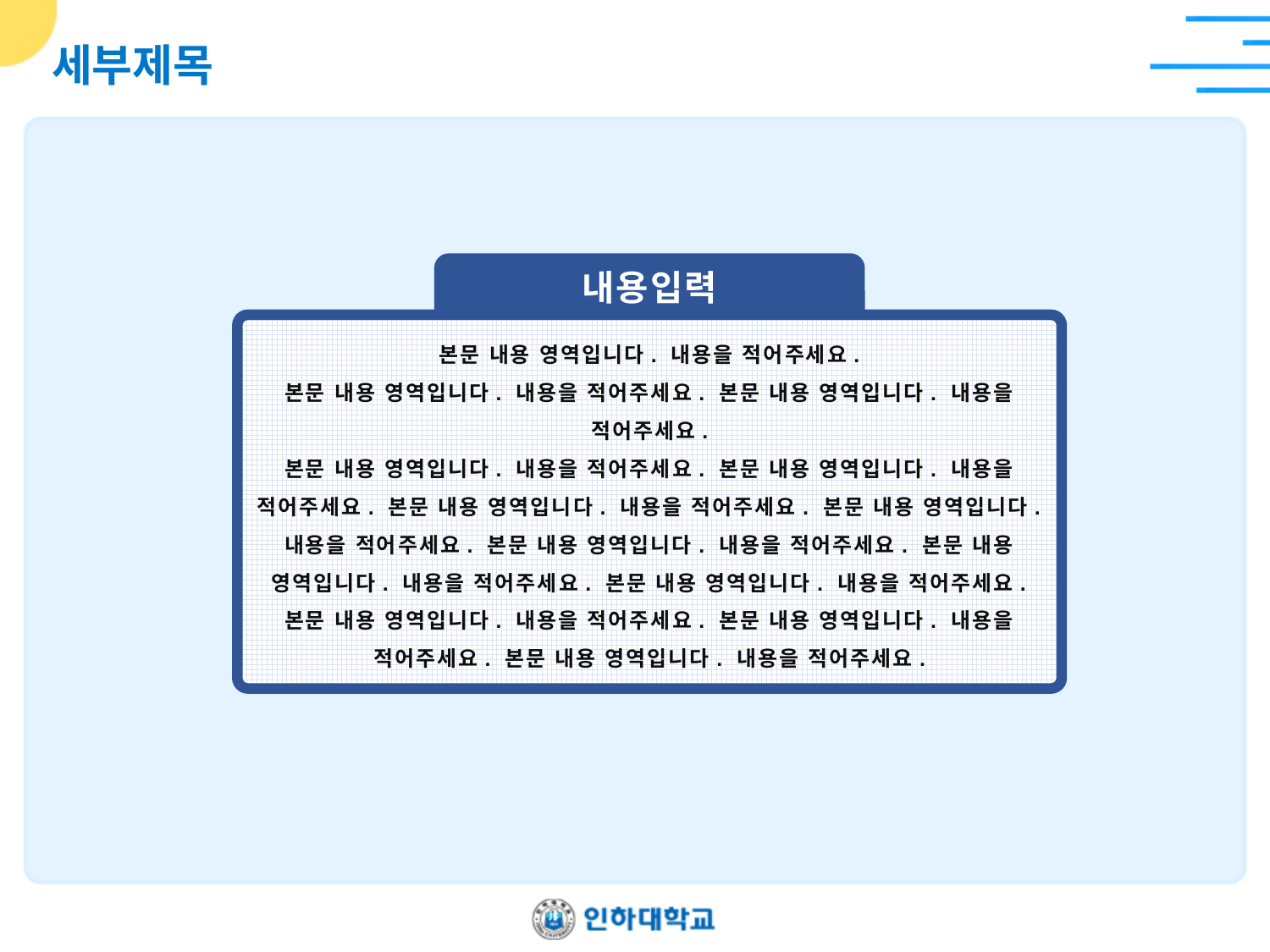

# 세부제목

내용입력

본문 내용 영역입니다. 내용을 적어주세요.
본문 내용 영역입니다. 내용을 적어주세요. 본문 내용 영역입니다. 내용을 적어주세요.
본문 내용 영역입니다. 내용을 적어주세요. 본문 내용 영역입니다. 내용을 적어주세요. 본문 내용 영역입니다. 내용을 적어주세요. 본문 내용 영역입니다. 내용을 적어주세요. 본문 내용 영역입니다. 내용을 적어주세요. 본문 내용 영역입니다. 내용을 적어주세요. 본문 내용 영역입니다. 내용을 적어주세요. 본문 내용 영역입니다. 내용을 적어주세요. 본문 내용 영역입니다. 내용을 적어주세요. 본문 내용 영역입니다. 내용을 적어주세요.